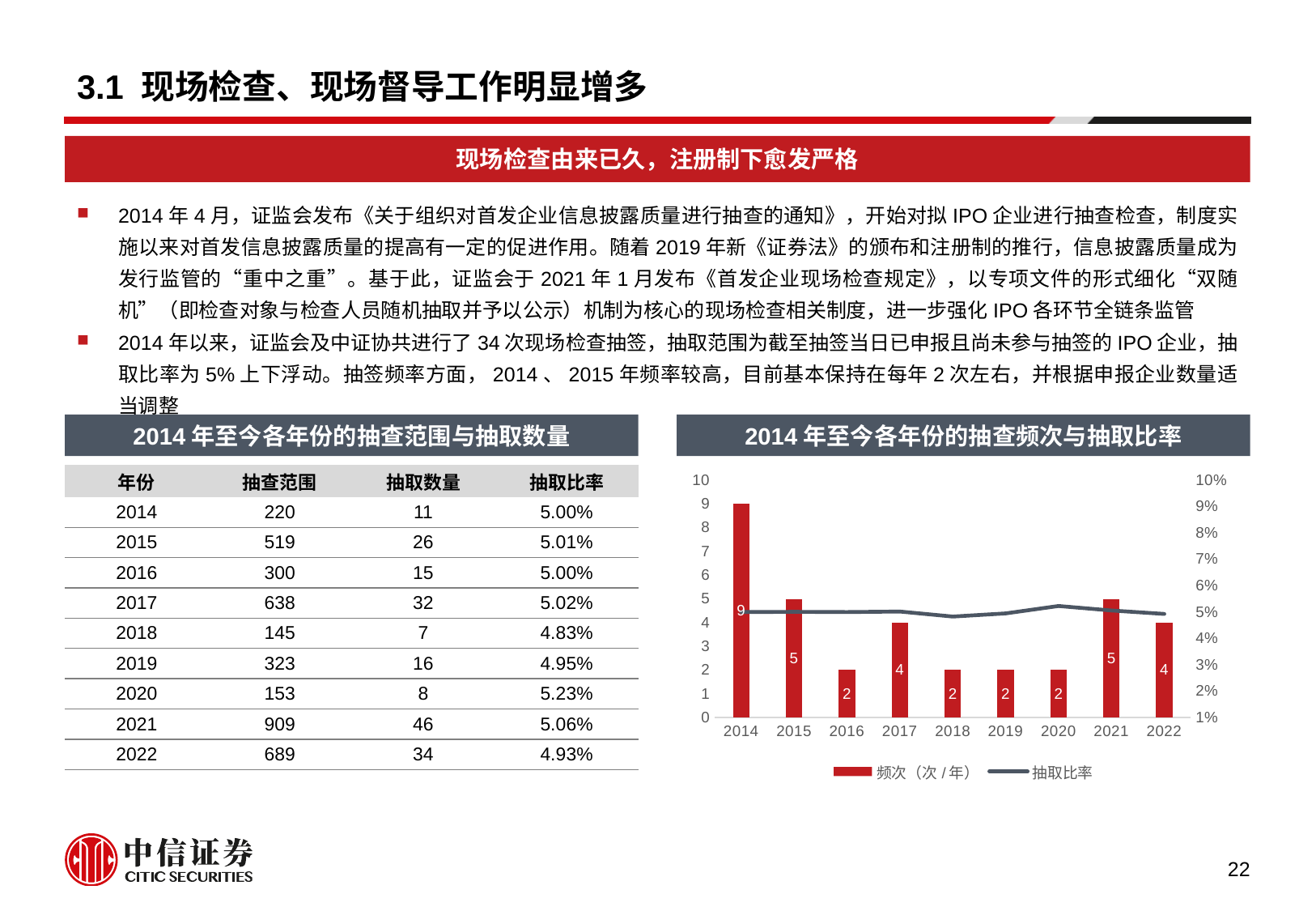

# 3.1 现场检查、现场督导工作明显增多
现场检查由来已久，注册制下愈发严格
2014年4月，证监会发布《关于组织对首发企业信息披露质量进行抽查的通知》，开始对拟IPO企业进行抽查检查，制度实施以来对首发信息披露质量的提高有一定的促进作用。随着2019年新《证券法》的颁布和注册制的推行，信息披露质量成为发行监管的“重中之重”。基于此，证监会于2021年1月发布《首发企业现场检查规定》，以专项文件的形式细化“双随机”（即检查对象与检查人员随机抽取并予以公示）机制为核心的现场检查相关制度，进一步强化IPO各环节全链条监管
2014年以来，证监会及中证协共进行了34次现场检查抽签，抽取范围为截至抽签当日已申报且尚未参与抽签的IPO企业，抽取比率为5%上下浮动。抽签频率方面，2014、2015年频率较高，目前基本保持在每年2次左右，并根据申报企业数量适当调整
2014年至今各年份的抽查范围与抽取数量
| 年份 | 抽查范围 | 抽取数量 | 抽取比率 |
| --- | --- | --- | --- |
| 2014 | 220 | 11 | 5.00% |
| 2015 | 519 | 26 | 5.01% |
| 2016 | 300 | 15 | 5.00% |
| 2017 | 638 | 32 | 5.02% |
| 2018 | 145 | 7 | 4.83% |
| 2019 | 323 | 16 | 4.95% |
| 2020 | 153 | 8 | 5.23% |
| 2021 | 909 | 46 | 5.06% |
| 2022 | 689 | 34 | 4.93% |
2014年至今各年份的抽查频次与抽取比率

### Chart

| Category | 频次（次/年） | 抽取比率 |
|---|---|---|
| 2014 | 9.0 | 0.05 |
| 2015 | 5.0 | 0.0501 |
| 2016 | 2.0 | 0.05 |
| 2017 | 4.0 | 0.0502 |
| 2018 | 2.0 | 0.0483 |
| 2019 | 2.0 | 0.0495 |
| 2020 | 2.0 | 0.0523 |
| 2021 | 5.0 | 0.0506 |
| 2022 | 4.0 | 0.0493 |